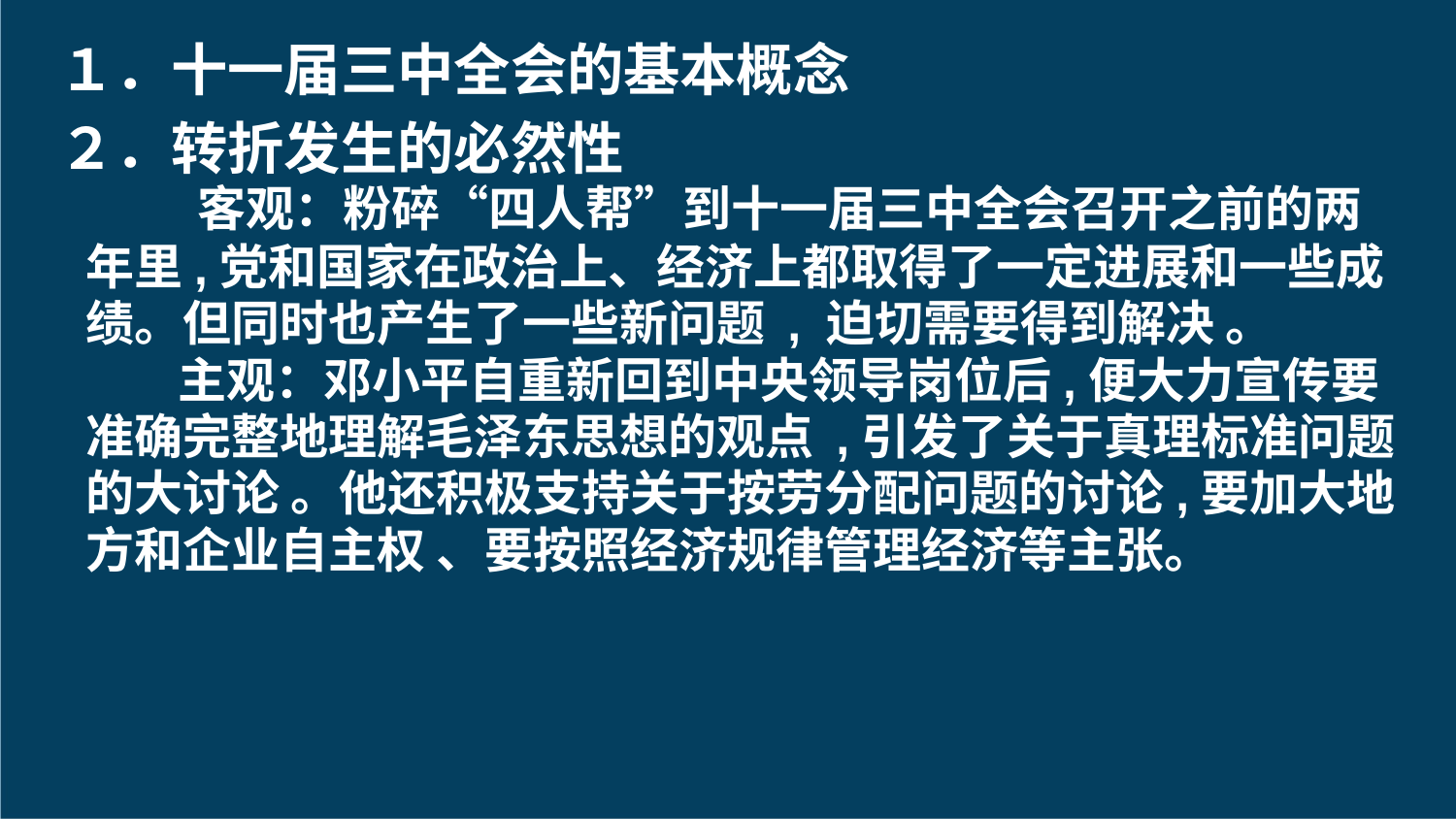

１．十一届三中全会的基本概念
２．转折发生的必然性
 　　客观：粉碎“四人帮”到十一届三中全会召开之前的两年里,党和国家在政治上、经济上都取得了一定进展和一些成绩。但同时也产生了一些新问题 , 迫切需要得到解决 。
 　　主观：邓小平自重新回到中央领导岗位后,便大力宣传要准确完整地理解毛泽东思想的观点 ,引发了关于真理标准问题的大讨论 。他还积极支持关于按劳分配问题的讨论,要加大地方和企业自主权 、要按照经济规律管理经济等主张。